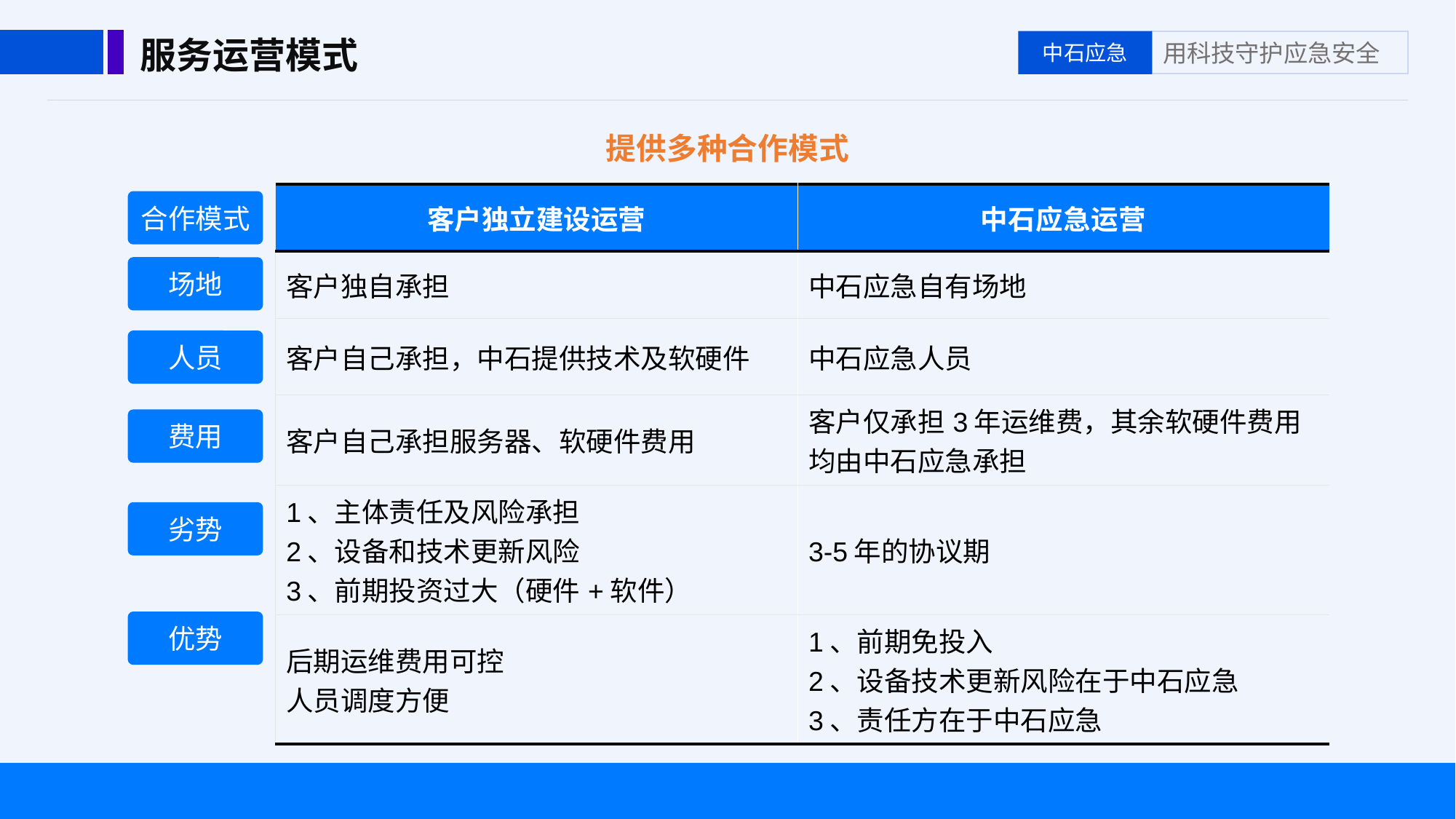

服务运营模式
提供多种合作模式
| 客户独立建设运营 | 中石应急运营 |
| --- | --- |
| 客户独自承担 | 中石应急自有场地 |
| 客户自己承担，中石提供技术及软硬件 | 中石应急人员 |
| 客户自己承担服务器、软硬件费用 | 客户仅承担3年运维费，其余软硬件费用均由中石应急承担 |
| 1、主体责任及风险承担 2、设备和技术更新风险 3、前期投资过大（硬件+软件） | 3-5年的协议期 |
| 后期运维费用可控 人员调度方便 | 1、前期免投入 2、设备技术更新风险在于中石应急 3、责任方在于中石应急 |
合作模式
场地
人员
费用
劣势
优势